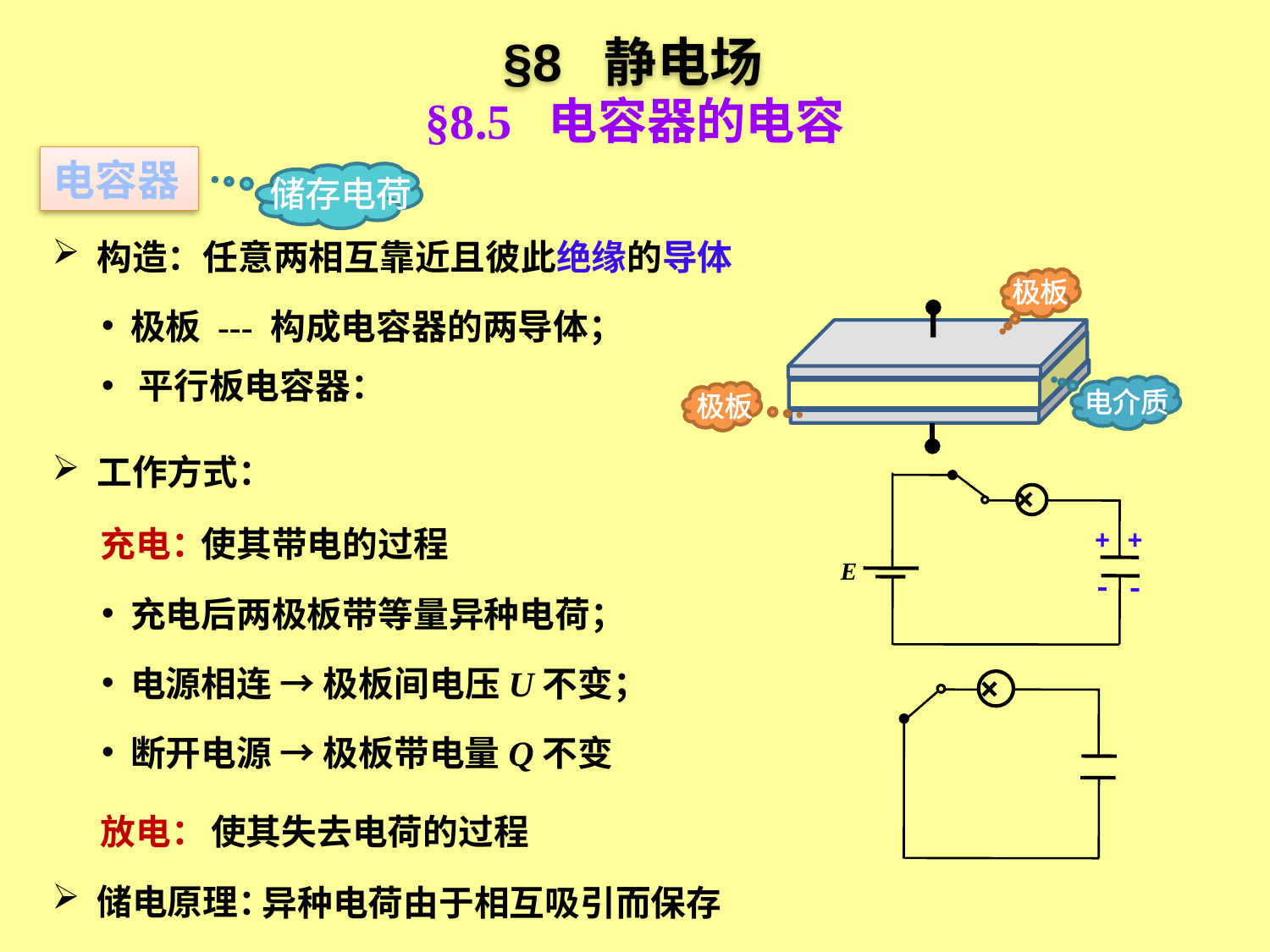

§8  静电场
§8.5  电容器的电容
电容器

储存电荷
 构造：任意两相互靠近且彼此绝缘的导体
极板

电介质
极板

 极板 --- 构成电容器的两导体；
  平行板电容器：
 工作方式：
×

+
+
-
-
E
充电：
使其带电的过程
 充电后两极板带等量异种电荷；
 电源相连 → 极板间电压U不变；
×

 断开电源 → 极板带电量Q不变
放电：
使其失去电荷的过程
 储电原理：
异种电荷由于相互吸引而保存